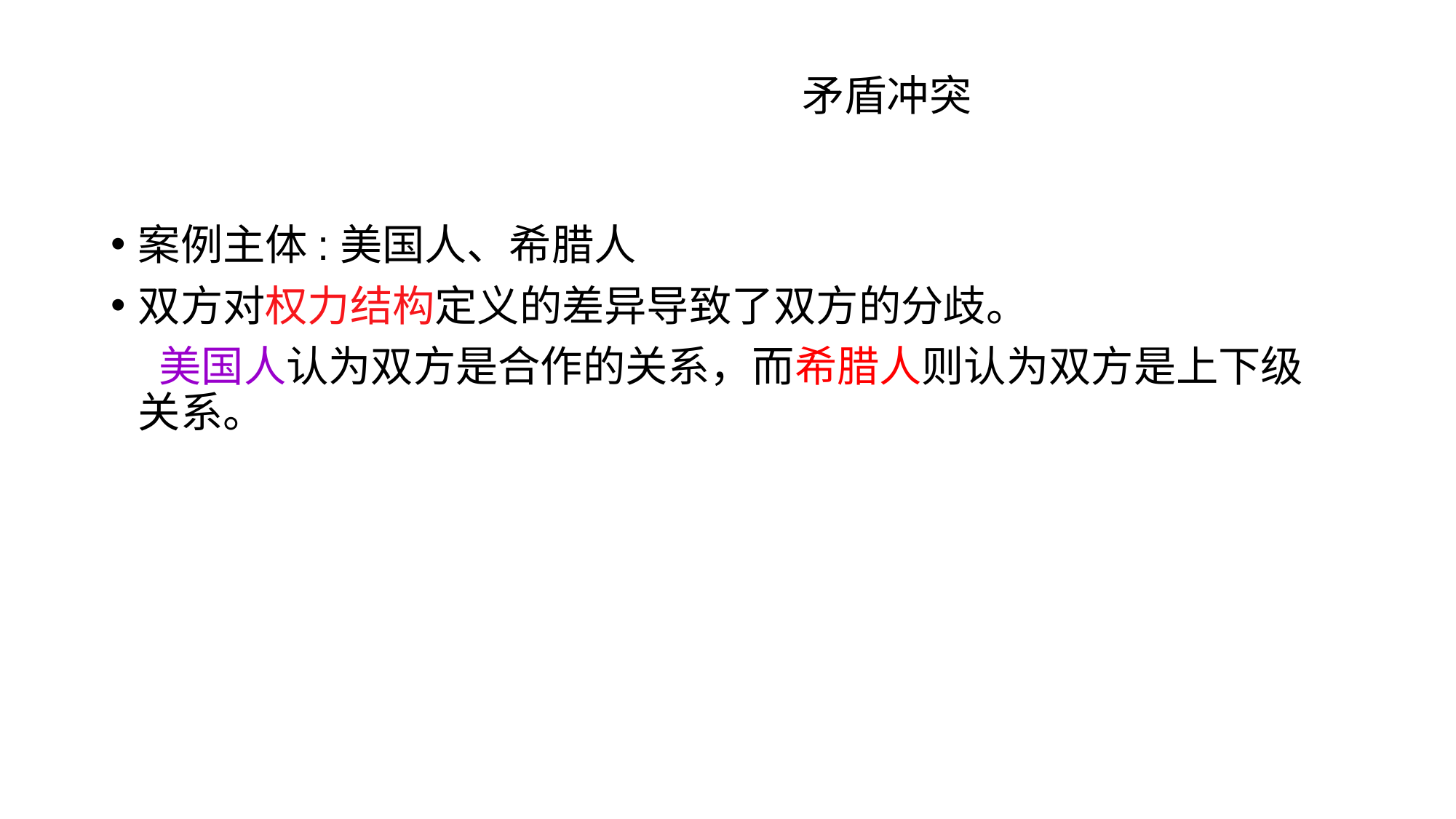

# 矛盾冲突
案例主体:美国人、希腊人
双方对权力结构定义的差异导致了双方的分歧。
    美国人认为双方是合作的关系，而希腊人则认为双方是上下级关系。